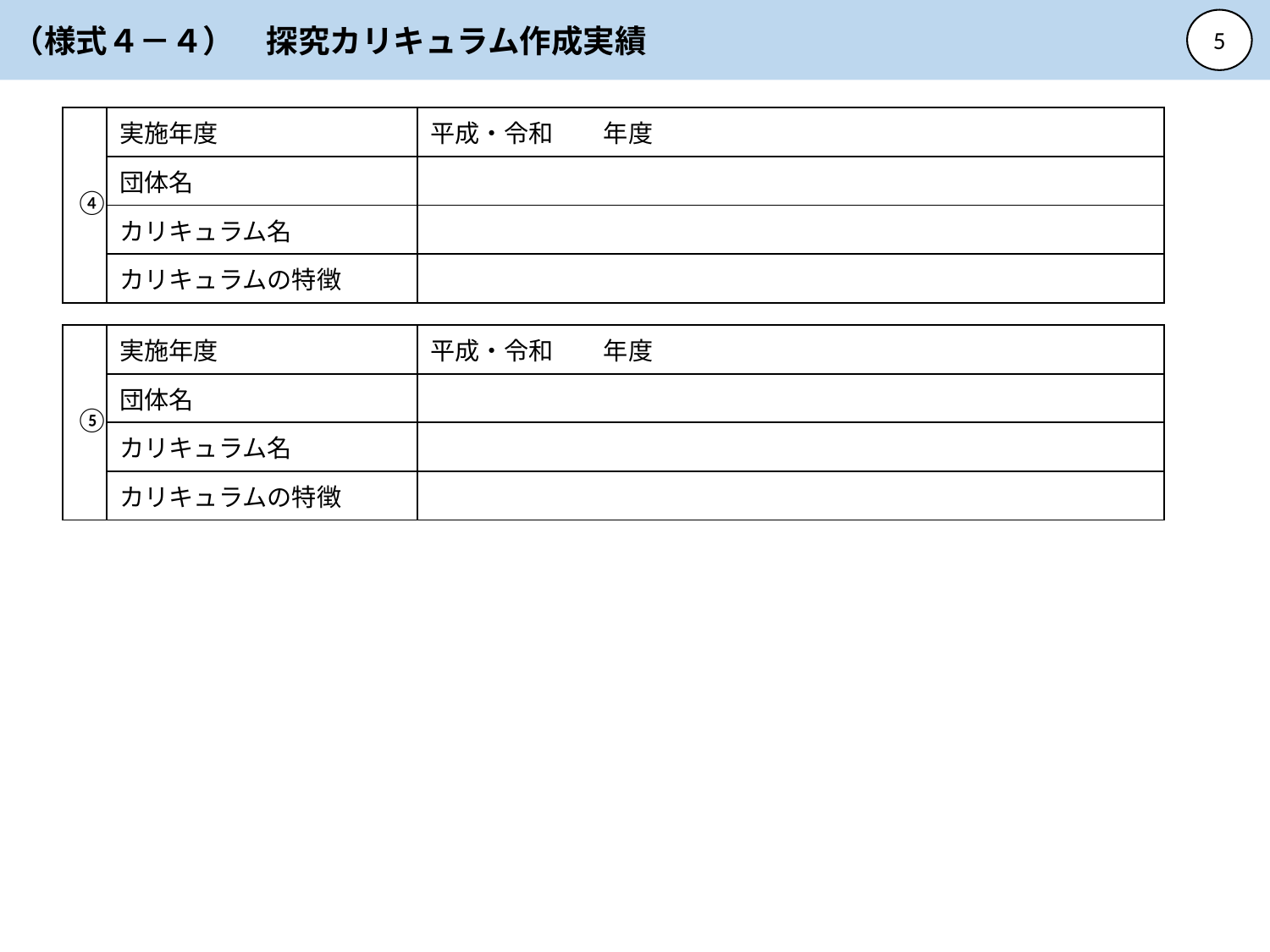

（様式４－４）　探究カリキュラム作成実績
5
| ④ | 実施年度 | 平成・令和　　年度 |
| --- | --- | --- |
|  | 団体名 |  |
|  | カリキュラム名 |  |
|  | カリキュラムの特徴 |  |
| ⑤ | 実施年度 | 平成・令和　　年度 |
| --- | --- | --- |
|  | 団体名 |  |
|  | カリキュラム名 |  |
|  | カリキュラムの特徴 |  |